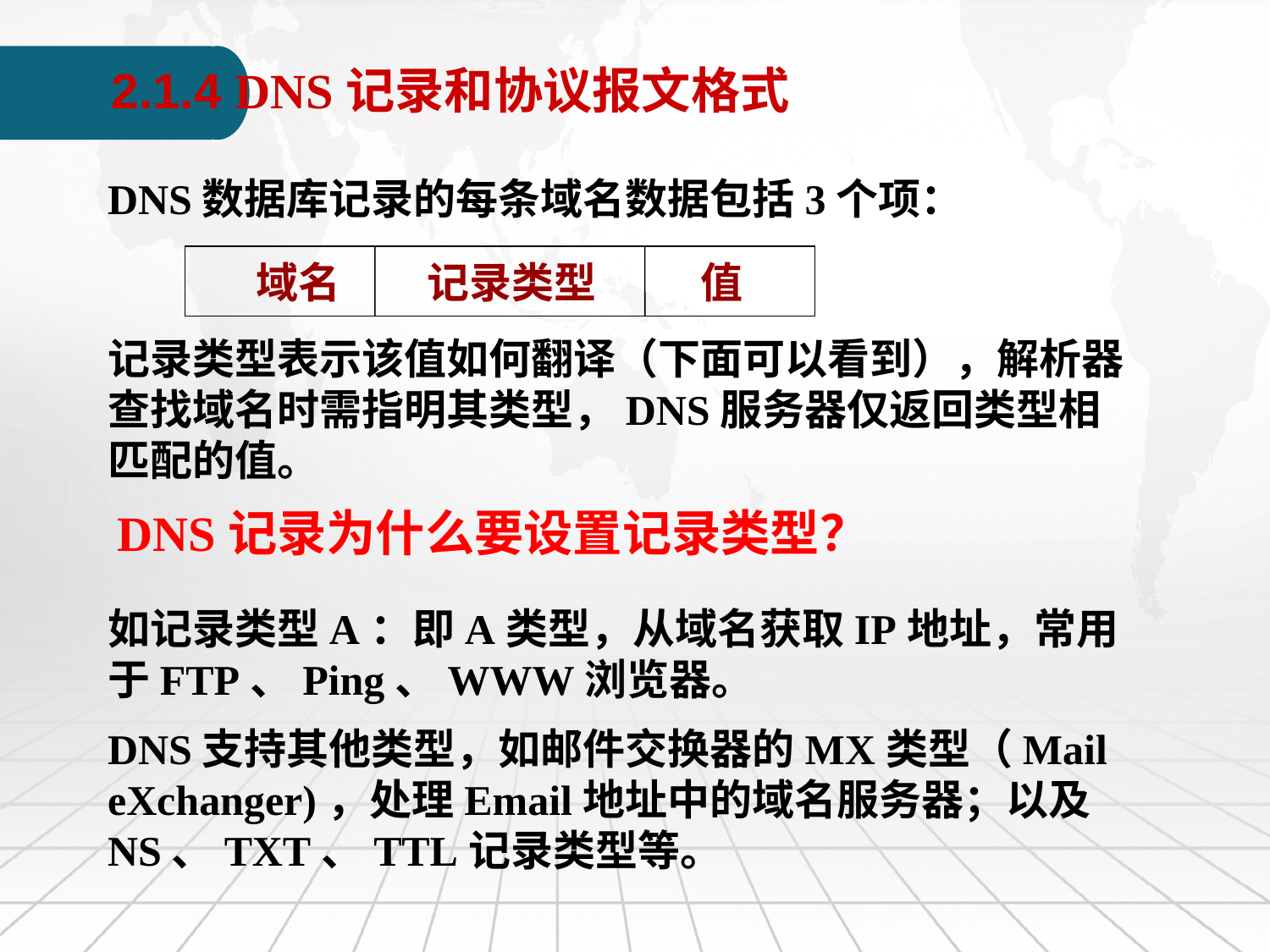

2.1.4 DNS记录和协议报文格式
DNS数据库记录的每条域名数据包括3个项：
域名         记录类型           值

记录类型表示该值如何翻译（下面可以看到），解析器查找域名时需指明其类型，DNS服务器仅返回类型相匹配的值。
DNS记录为什么要设置记录类型？
如记录类型A：即A类型，从域名获取IP地址，常用于FTP、Ping、WWW浏览器。
DNS支持其他类型，如邮件交换器的MX类型（Mail eXchanger)，处理Email地址中的域名服务器；以及NS、TXT、TTL记录类型等。